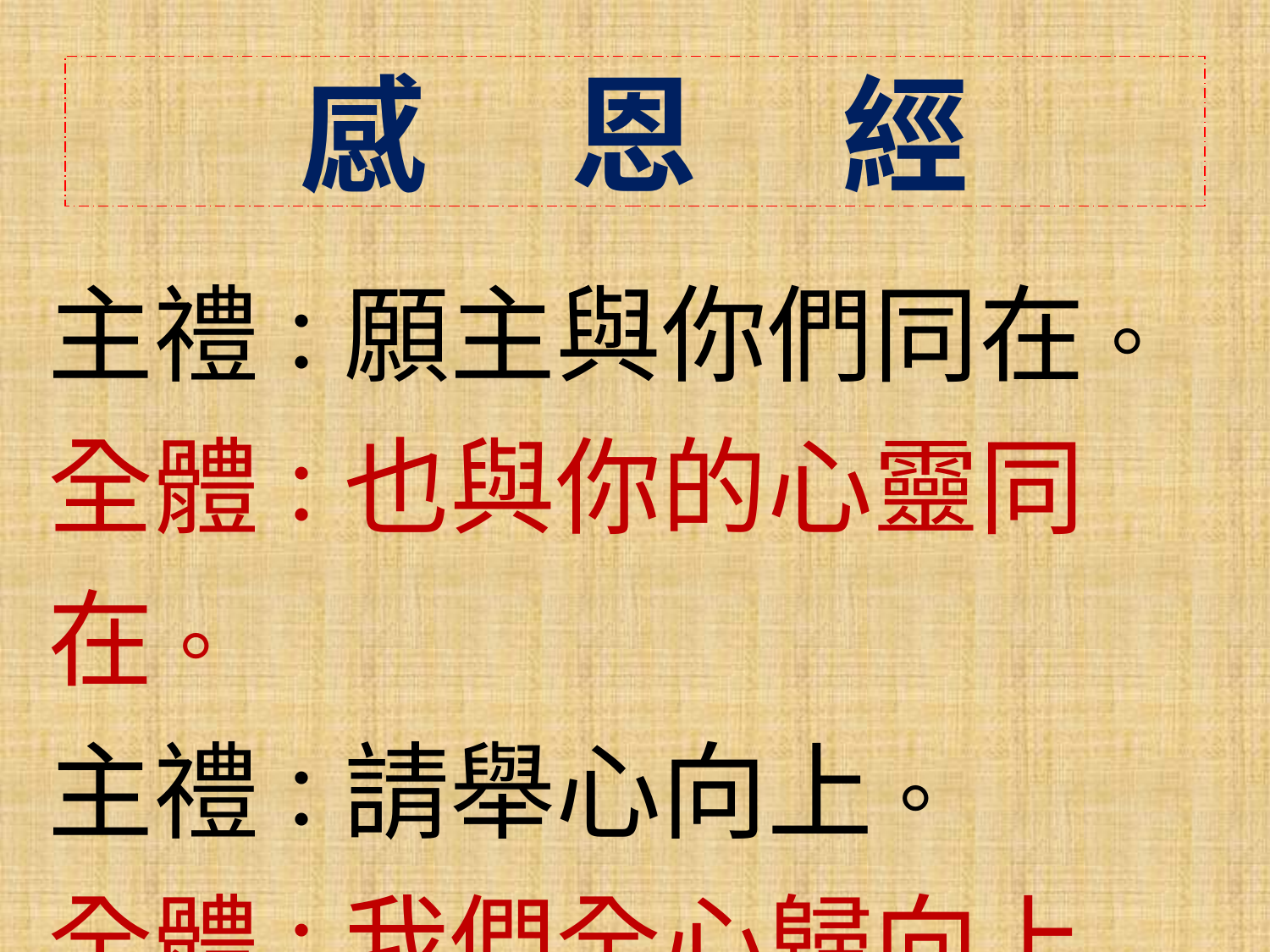

感     恩     經
主禮：願主與你們同在。
全體：也與你的心靈同在。
主禮：請舉心向上。
全體：我們全心歸向上主。